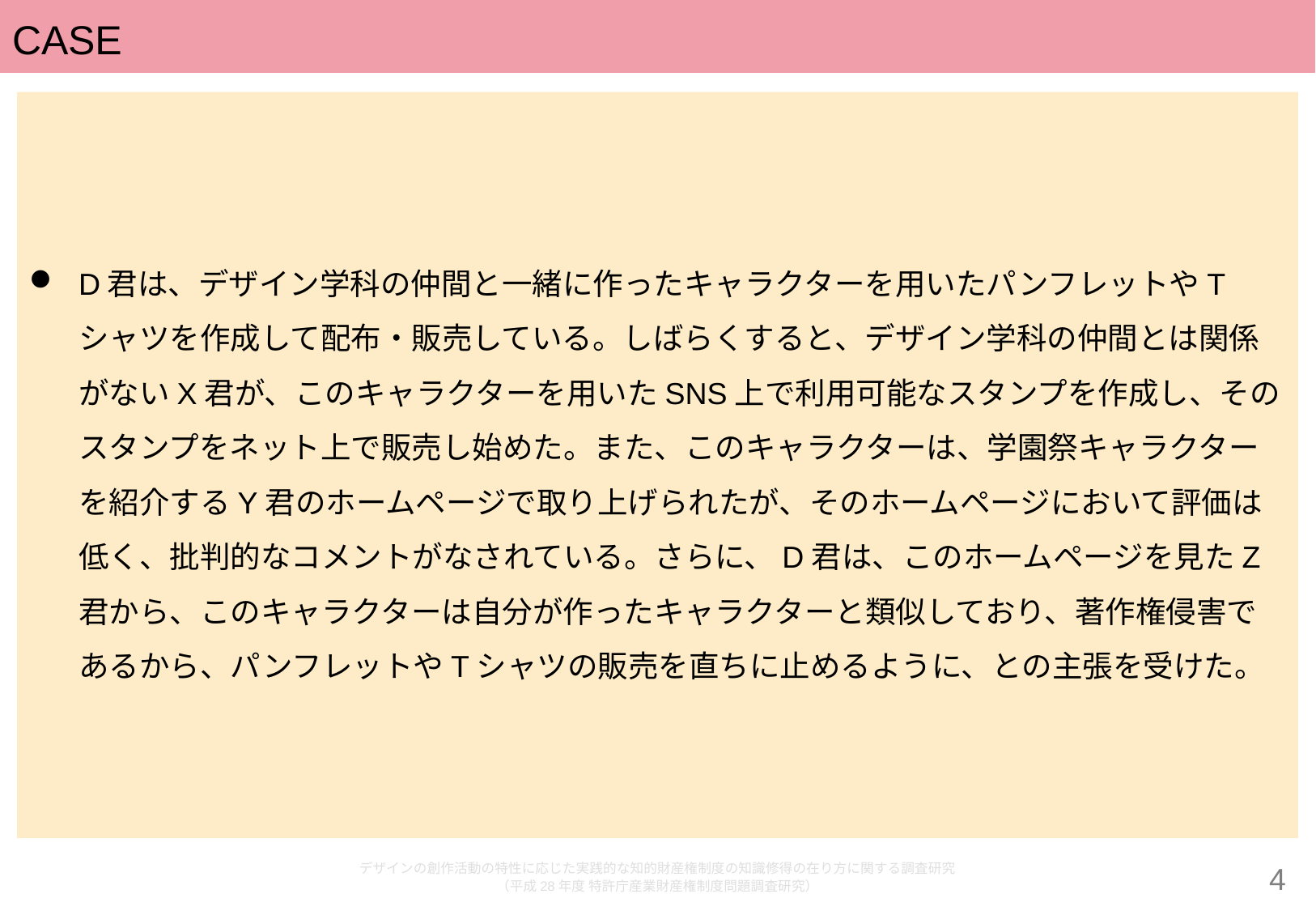

# CASE
D君は、デザイン学科の仲間と一緒に作ったキャラクターを用いたパンフレットやTシャツを作成して配布・販売している。しばらくすると、デザイン学科の仲間とは関係がないX君が、このキャラクターを用いたSNS上で利用可能なスタンプを作成し、そのスタンプをネット上で販売し始めた。また、このキャラクターは、学園祭キャラクターを紹介するY君のホームページで取り上げられたが、そのホームページにおいて評価は低く、批判的なコメントがなされている。さらに、D君は、このホームページを見たZ君から、このキャラクターは自分が作ったキャラクターと類似しており、著作権侵害であるから、パンフレットやTシャツの販売を直ちに止めるように、との主張を受けた。
デザインの創作活動の特性に応じた実践的な知的財産権制度の知識修得の在り方に関する調査研究
（平成28年度 特許庁産業財産権制度問題調査研究）
4